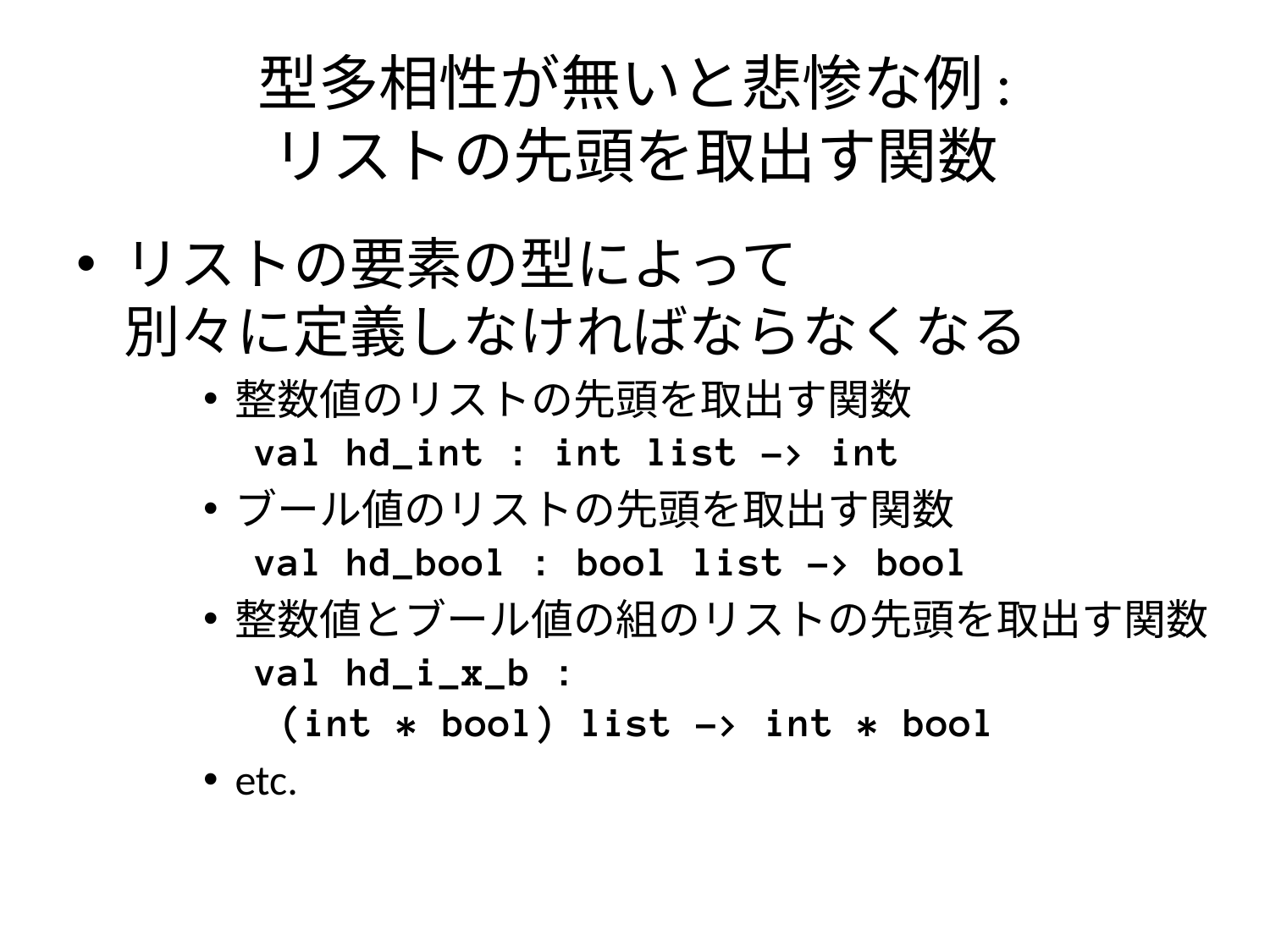

# 型多相性が無いと悲惨な例: リストの先頭を取出す関数
リストの要素の型によって
別々に定義しなければならなくなる
整数値のリストの先頭を取出す関数
 val hd_int : int list -> int
ブール値のリストの先頭を取出す関数
 val hd_bool : bool list -> bool
整数値とブール値の組のリストの先頭を取出す関数
 val hd_i_x_b :
  (int * bool) list -> int * bool
etc.